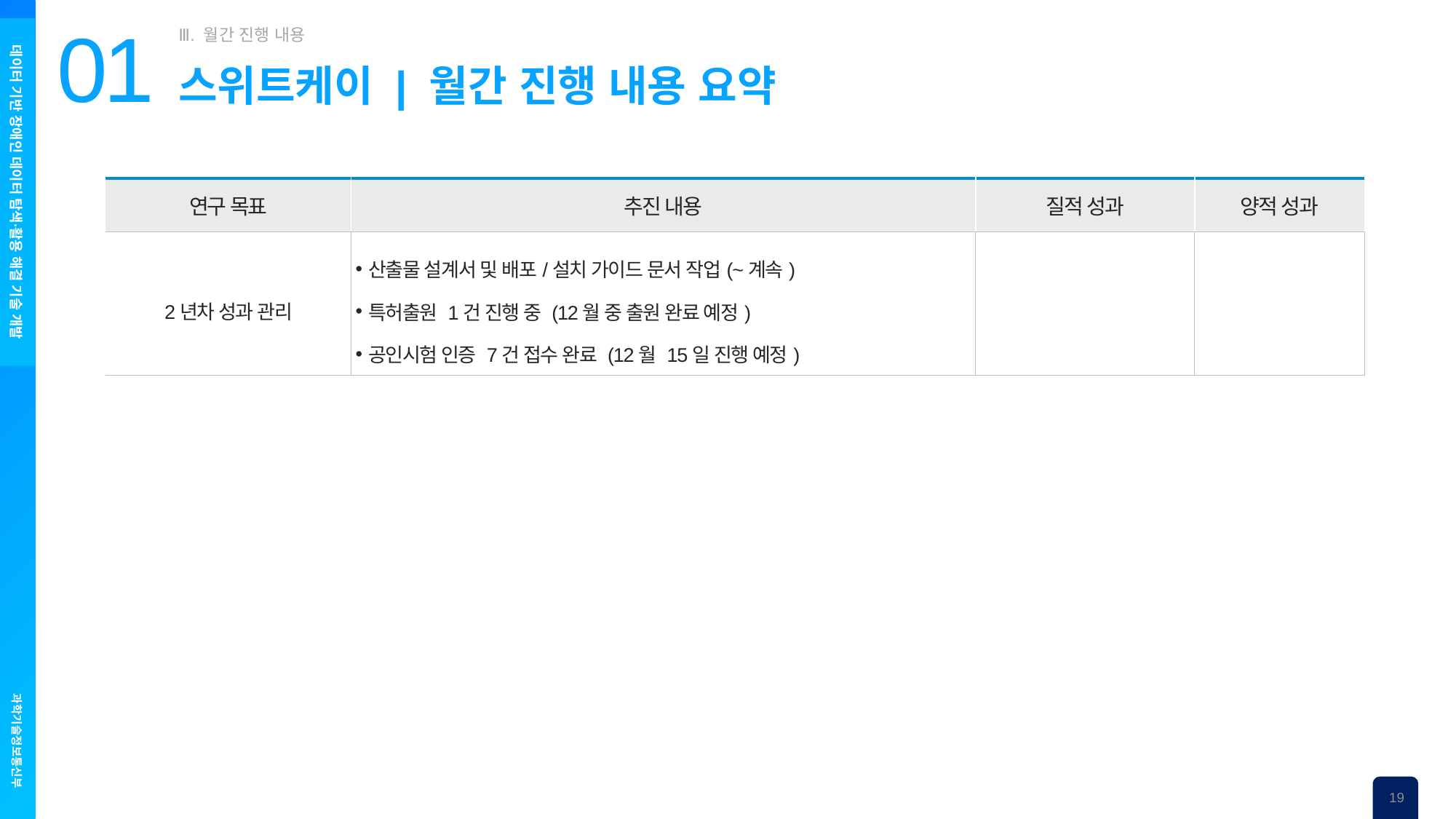

# 01
스위트케이 | 월간 진행 내용 요약
| 연구 목표 | 추진 내용 | 질적 성과 | 양적 성과 |
| --- | --- | --- | --- |
| 2년차 성과 관리 | 산출물 설계서 및 배포/설치 가이드 문서 작업(~계속) 특허출원 1건 진행 중 (12월 중 출원 완료 예정) 공인시험 인증 7건 접수 완료 (12월 15일 진행 예정) |  |  |
19